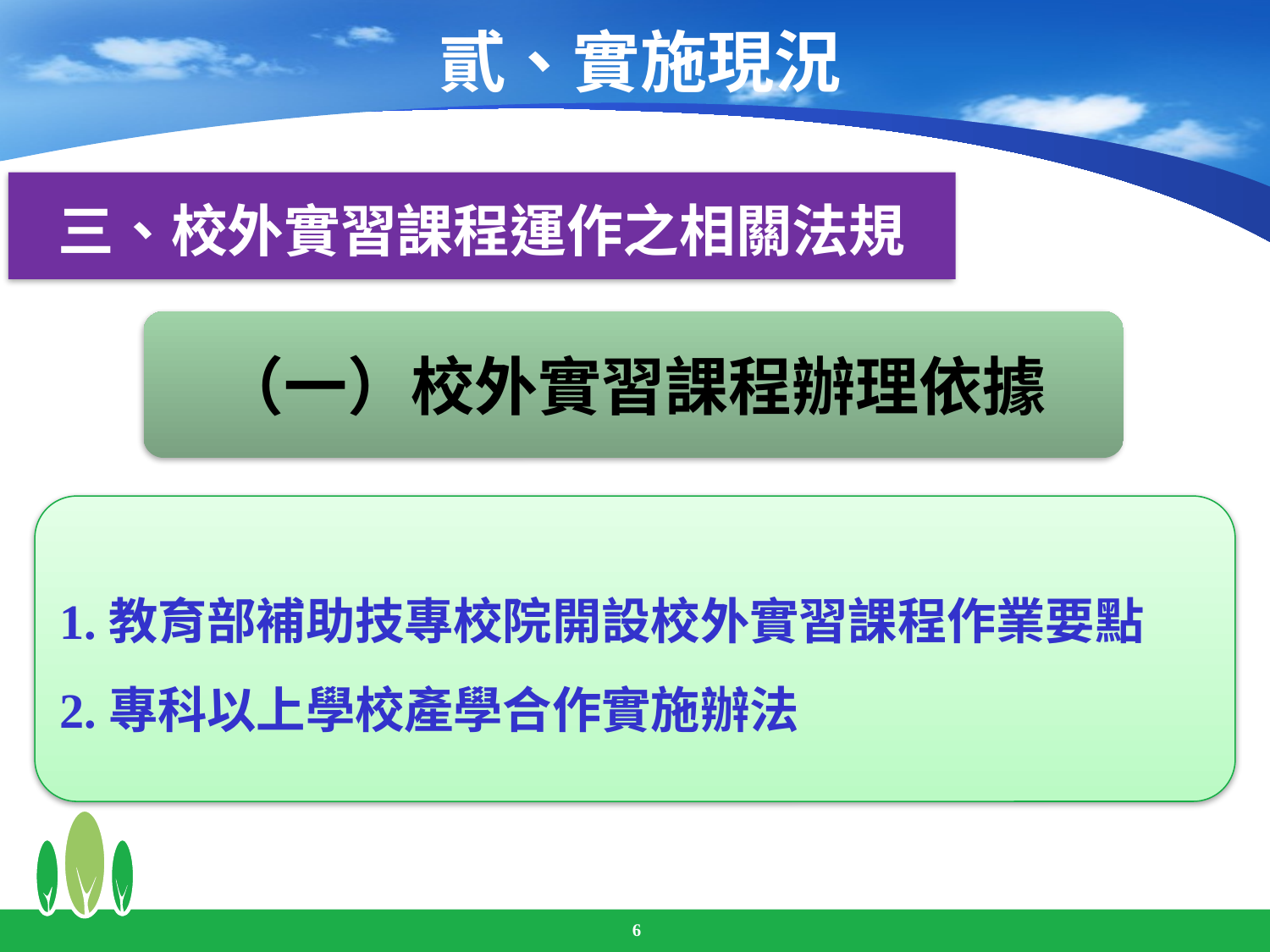

# 貳、實施現況
三、校外實習課程運作之相關法規

（一）校外實習課程辦理依據
1.教育部補助技專校院開設校外實習課程作業要點
2.專科以上學校產學合作實施辦法
6